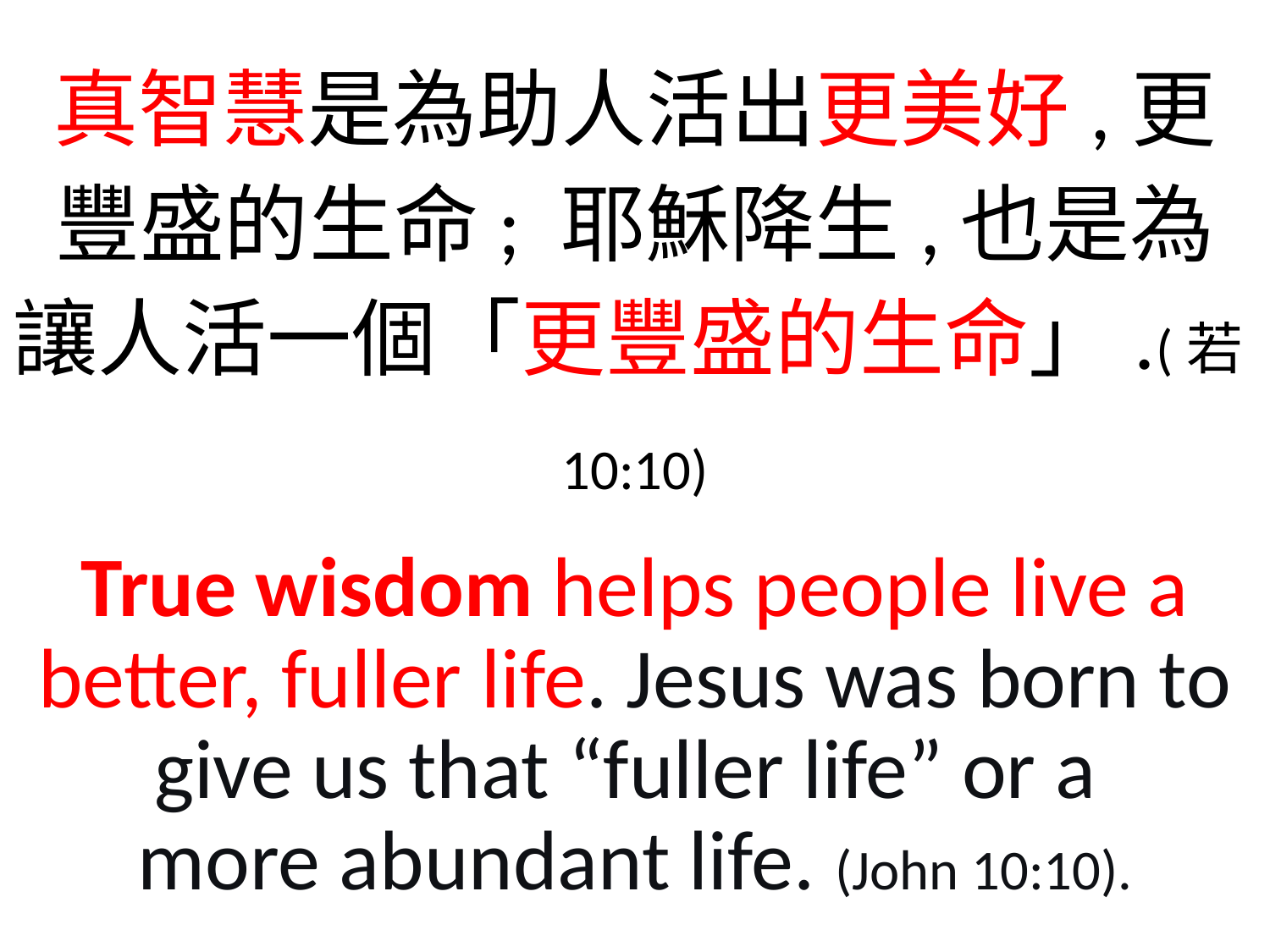

真智慧是為助人活出更美好,更豐盛的生命; 耶穌降生,也是為讓人活一個「更豐盛的生命」.(若10:10)
True wisdom helps people live a better, fuller life. Jesus was born to give us that “fuller life” or a
more abundant life. (John 10:10).